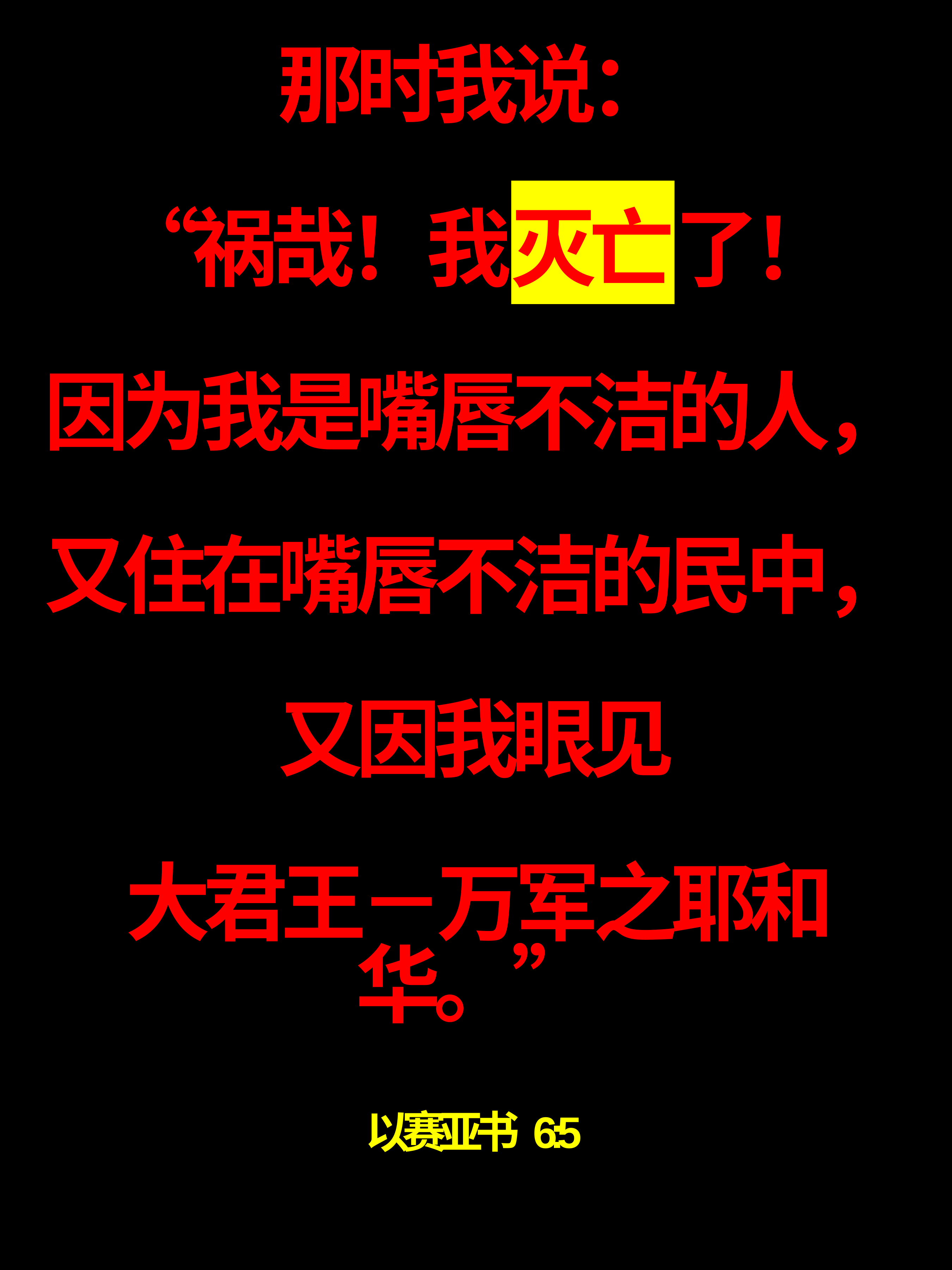

# 那时我说： “祸哉！我灭亡了！ 因为我是嘴唇不洁的人， 又住在嘴唇不洁的民中， 又因我眼见 大君王－万军之耶和华。” 以赛亚书 6:5